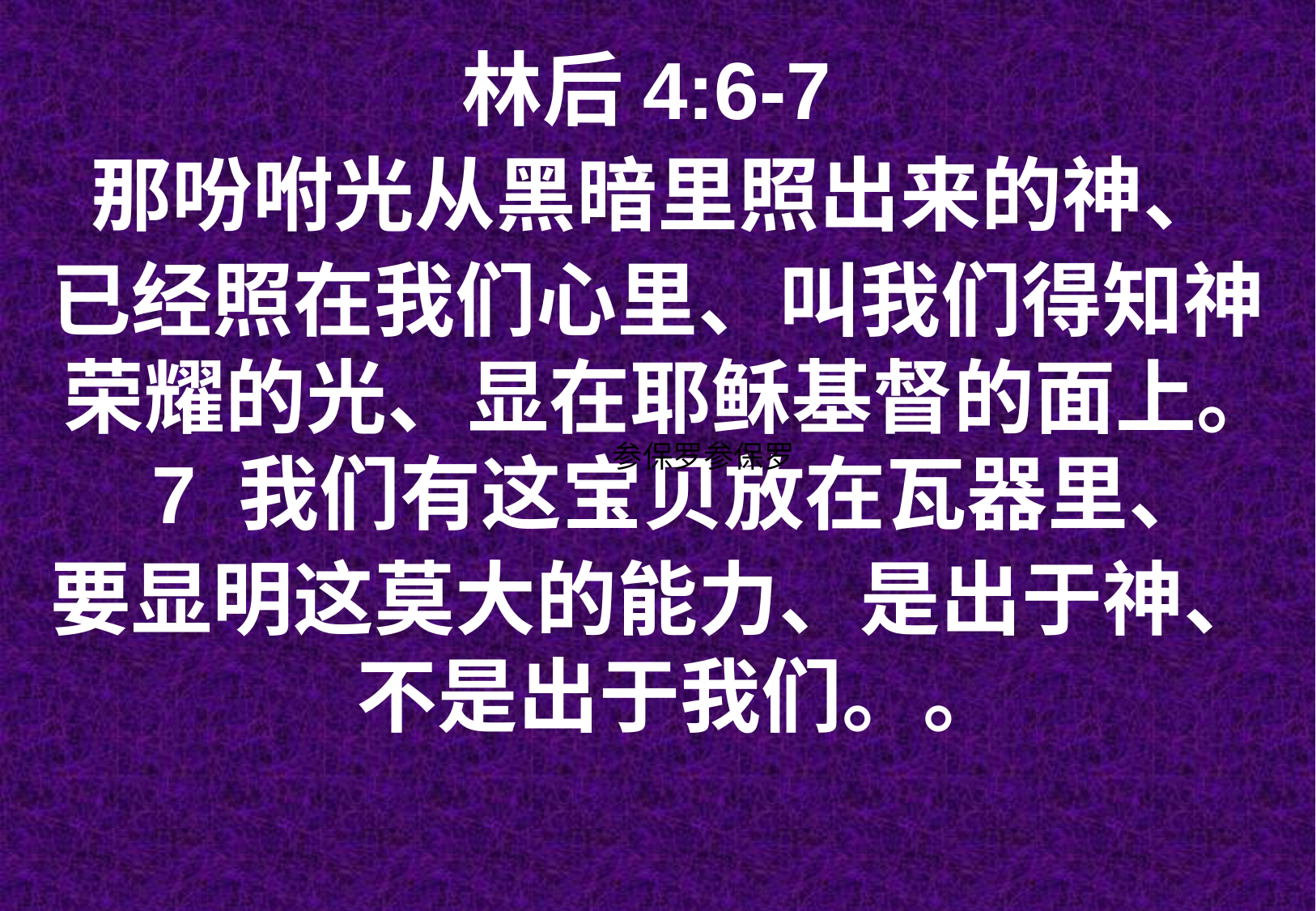

林后4:6-7
那吩咐光从黑暗里照出来的神、
已经照在我们心里、叫我们得知神荣耀的光、显在耶稣基督的面上。7 我们有这宝贝放在瓦器里、
要显明这莫大的能力、是出于神、不是出于我们。。
参保罗参保罗